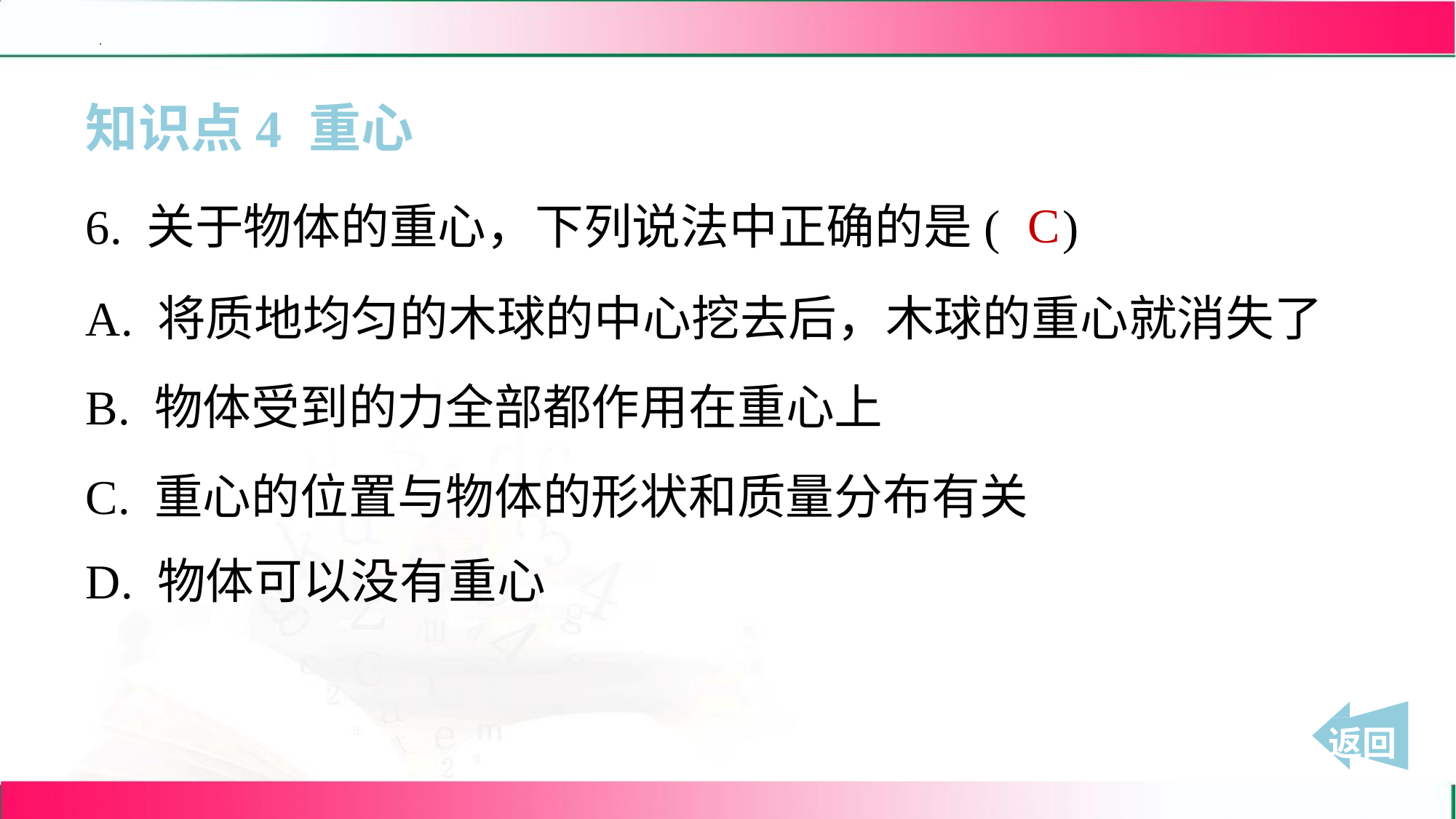

知识点4 重心
C
6. 关于物体的重心，下列说法中正确的是(     )
A. 将质地均匀的木球的中心挖去后，木球的重心就消失了
B. 物体受到的力全部都作用在重心上
C. 重心的位置与物体的形状和质量分布有关
D. 物体可以没有重心
 返回